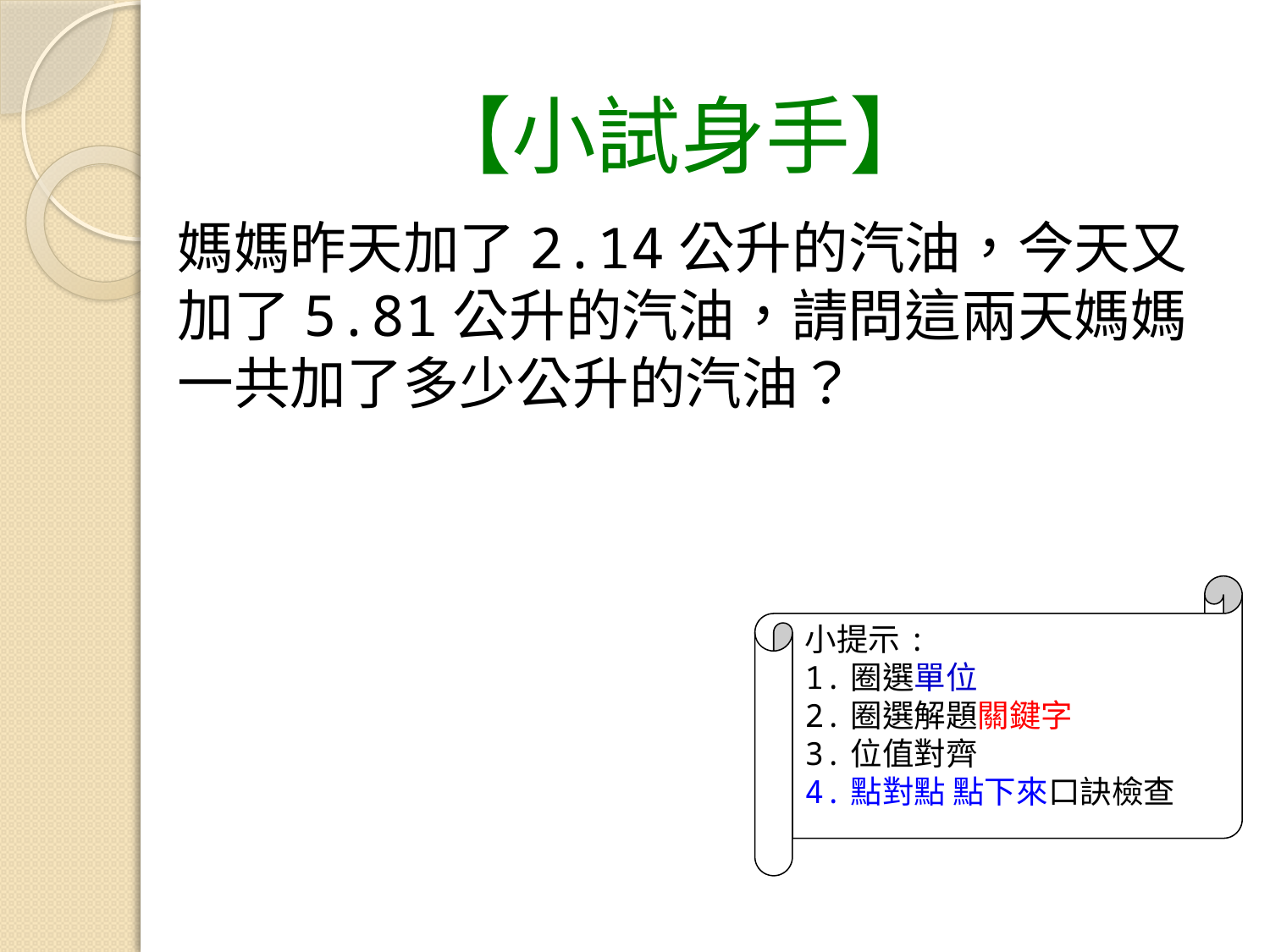

【小試身手】
媽媽昨天加了2.14公升的汽油，今天又加了5.81公升的汽油，請問這兩天媽媽一共加了多少公升的汽油？
小提示:
1.圈選單位
2.圈選解題關鍵字
3.位值對齊
4.點對點 點下來口訣檢查